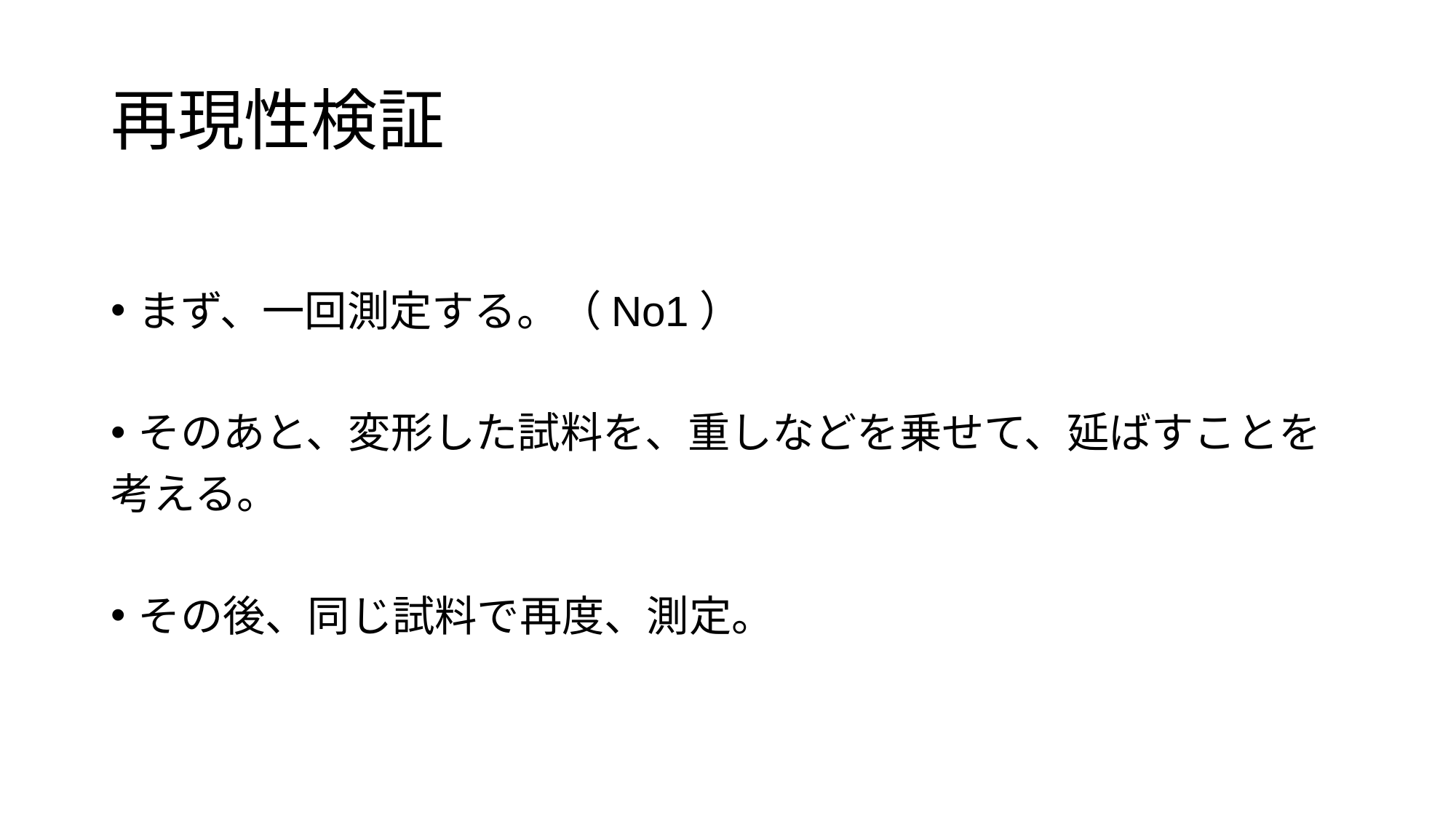

# 再現性検証

まず、一回測定する。（No1）

そのあと、変形した試料を、重しなどを乗せて、延ばすことを
考える。

その後、同じ試料で再度、測定。